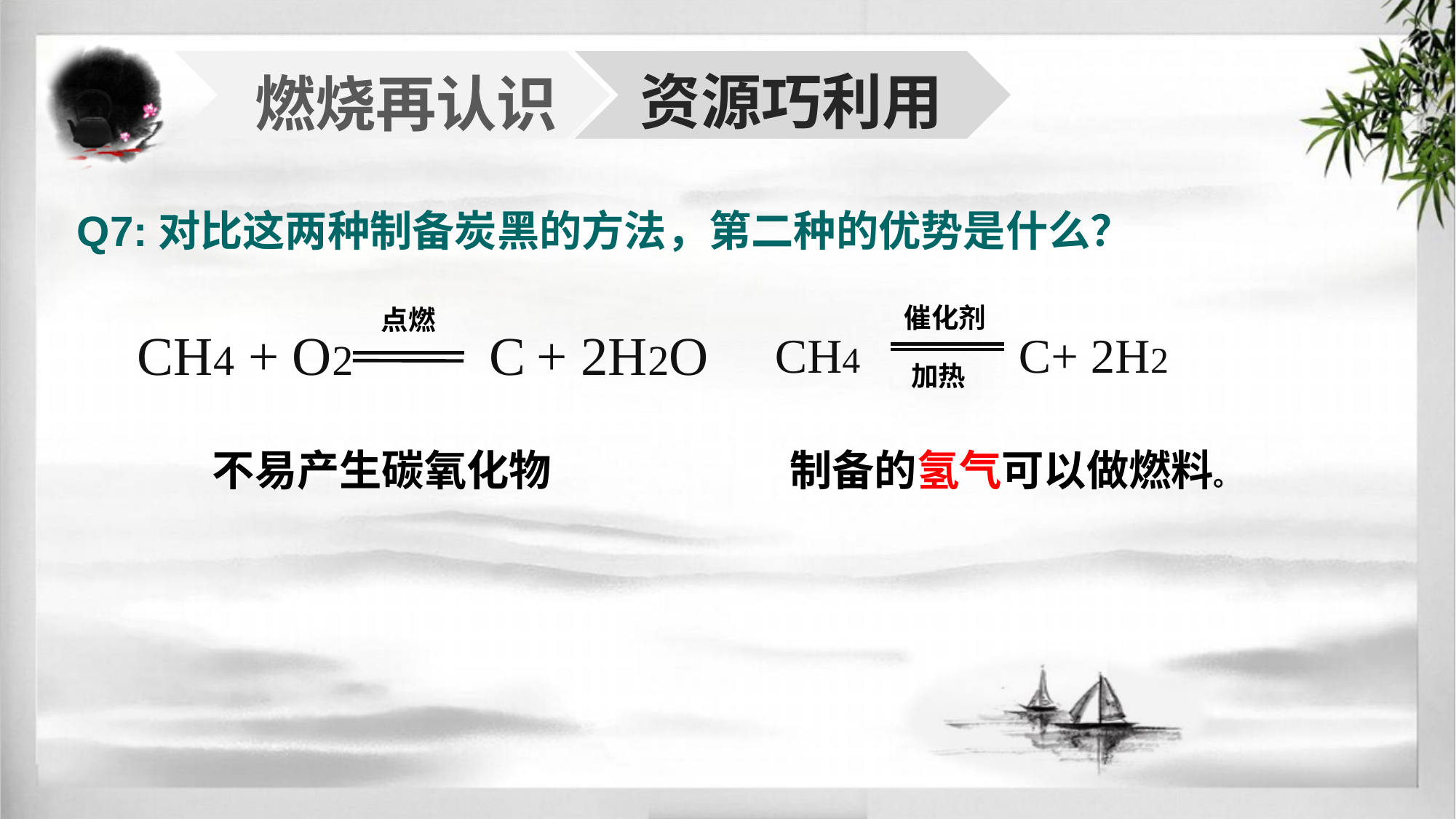

资源巧利用
燃烧再认识
Q7:对比这两种制备炭黑的方法，第二种的优势是什么？
催化剂
CH4             C+ 2H2
加热
点燃
CH4 + O2          C + 2H2O
不易产生碳氧化物
制备的氢气可以做燃料。